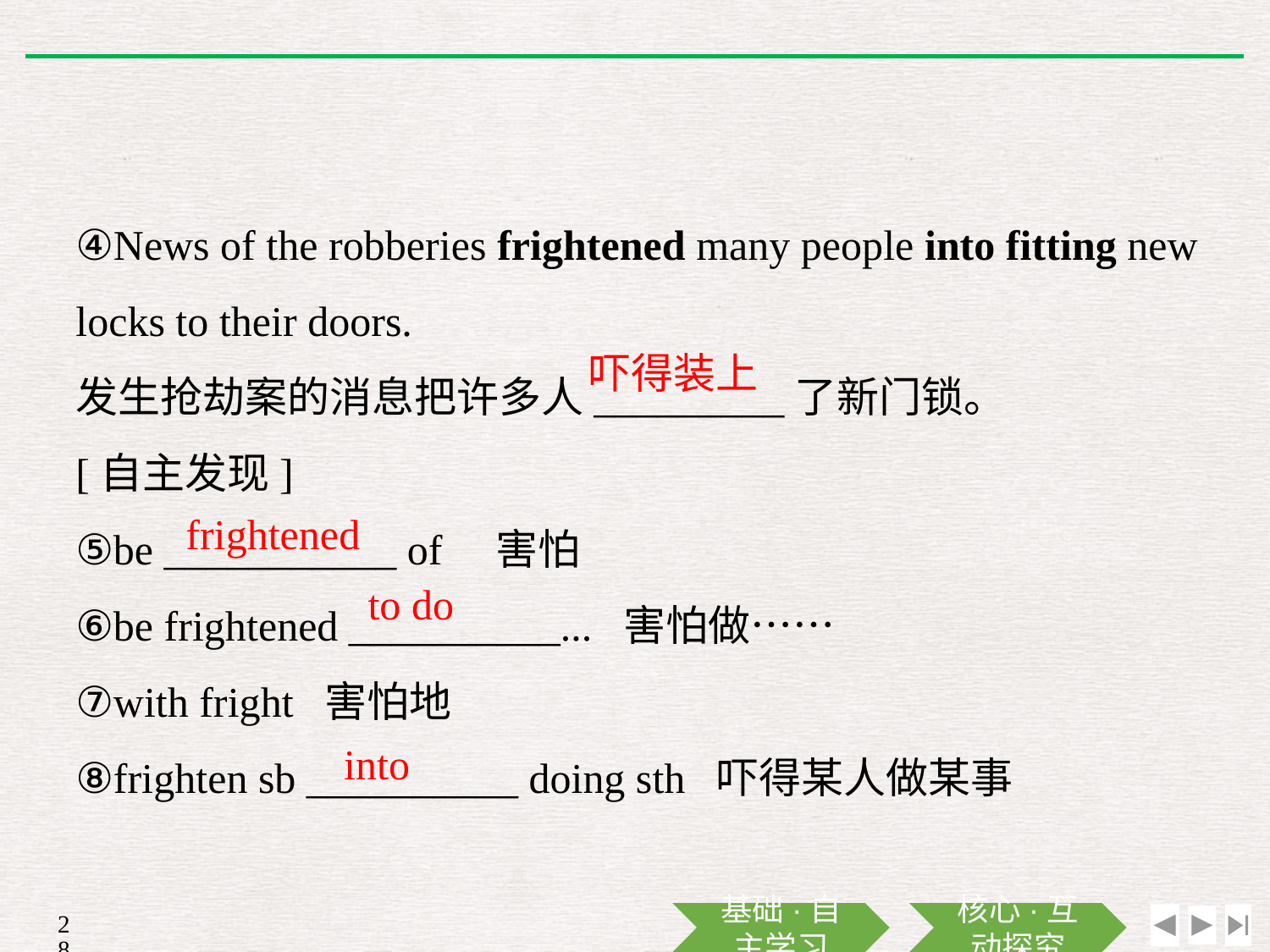

④News of the robberies frightened many people into fitting new locks to their doors.
发生抢劫案的消息把许多人_________了新门锁。
[自主发现]
⑤be ___________ of　害怕
⑥be frightened __________...  害怕做……
⑦with fright  害怕地
⑧frighten sb __________ doing sth  吓得某人做某事
吓得装上
frightened
to do
into